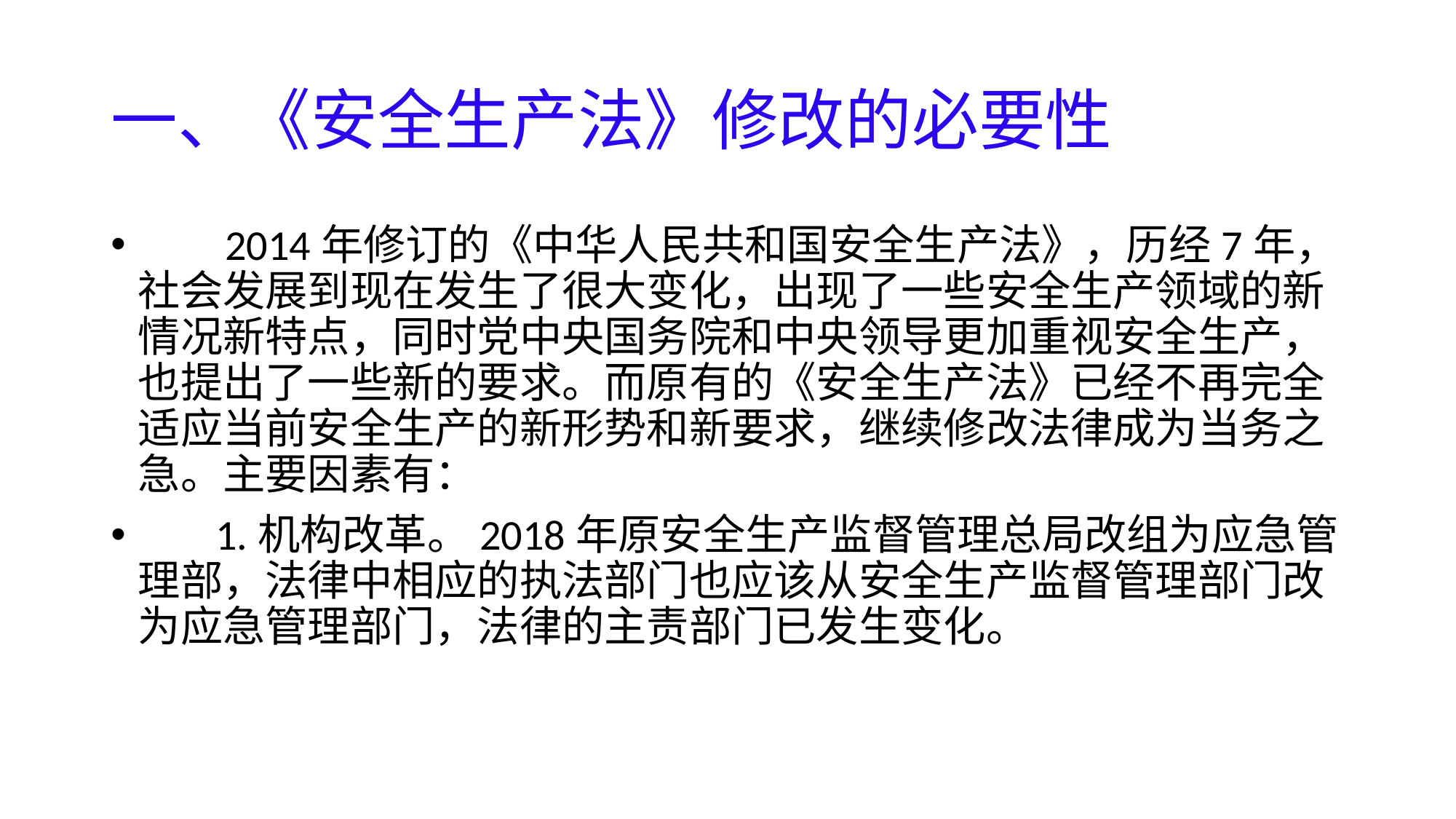

# 一、《安全生产法》修改的必要性
         2014年修订的《中华人民共和国安全生产法》，历经7年，社会发展到现在发生了很大变化，出现了一些安全生产领域的新情况新特点，同时党中央国务院和中央领导更加重视安全生产，也提出了一些新的要求。而原有的《安全生产法》已经不再完全适应当前安全生产的新形势和新要求，继续修改法律成为当务之急。主要因素有：
        1.机构改革。2018年原安全生产监督管理总局改组为应急管理部，法律中相应的执法部门也应该从安全生产监督管理部门改为应急管理部门，法律的主责部门已发生变化。
14